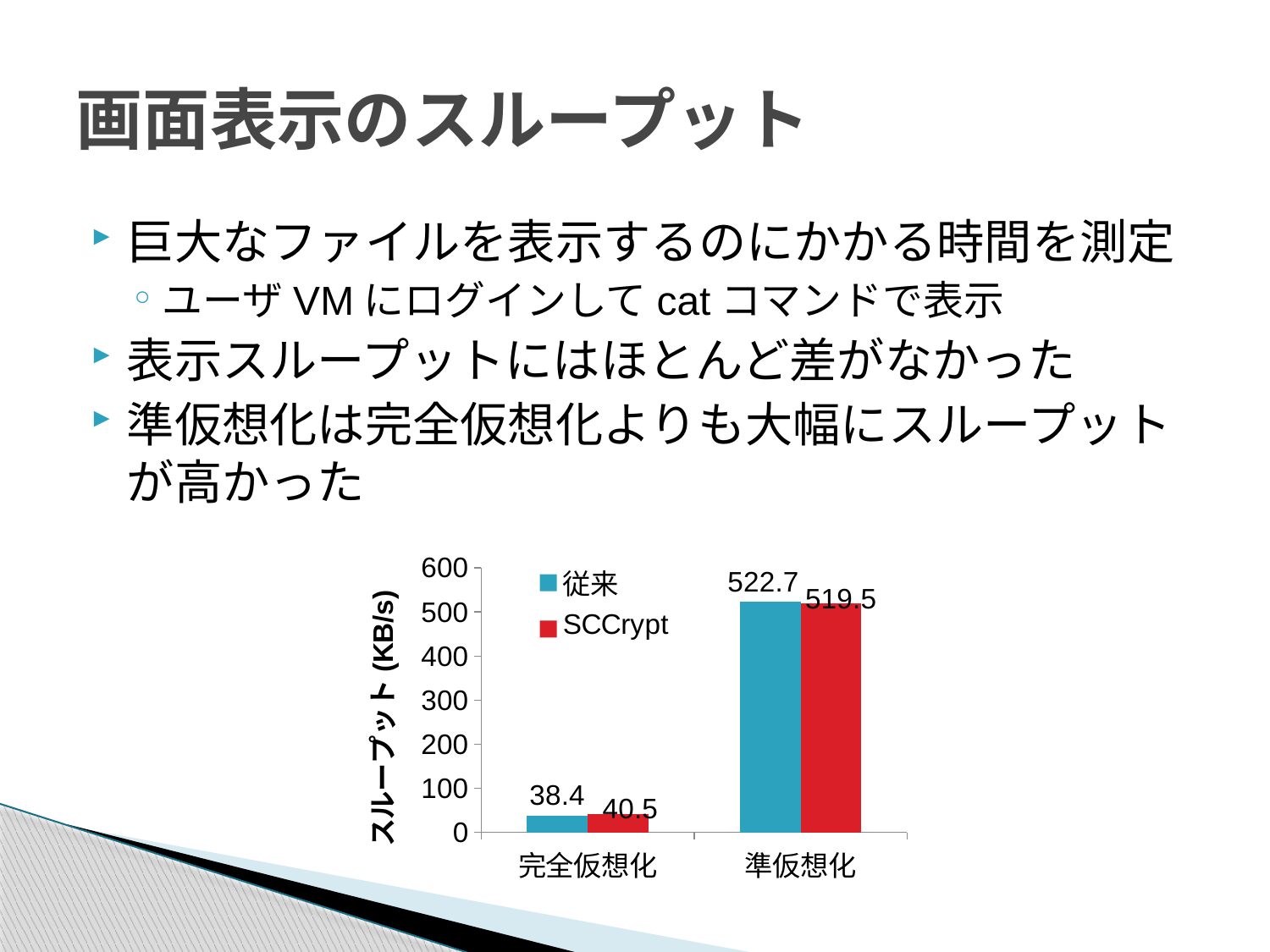

# 画面表示のスループット
巨大なファイルを表示するのにかかる時間を測定
ユーザVMにログインしてcatコマンドで表示
表示スループットにはほとんど差がなかった
準仮想化は完全仮想化よりも大幅にスループットが高かった

### Chart

| Category | 従来 | SCCrypt |
|---|---|---|
| 完全仮想化 | 38.37387585524427 | 40.52464838706959 |
| 準仮想化 | 522.6622051757469 | 519.4660218019762 |